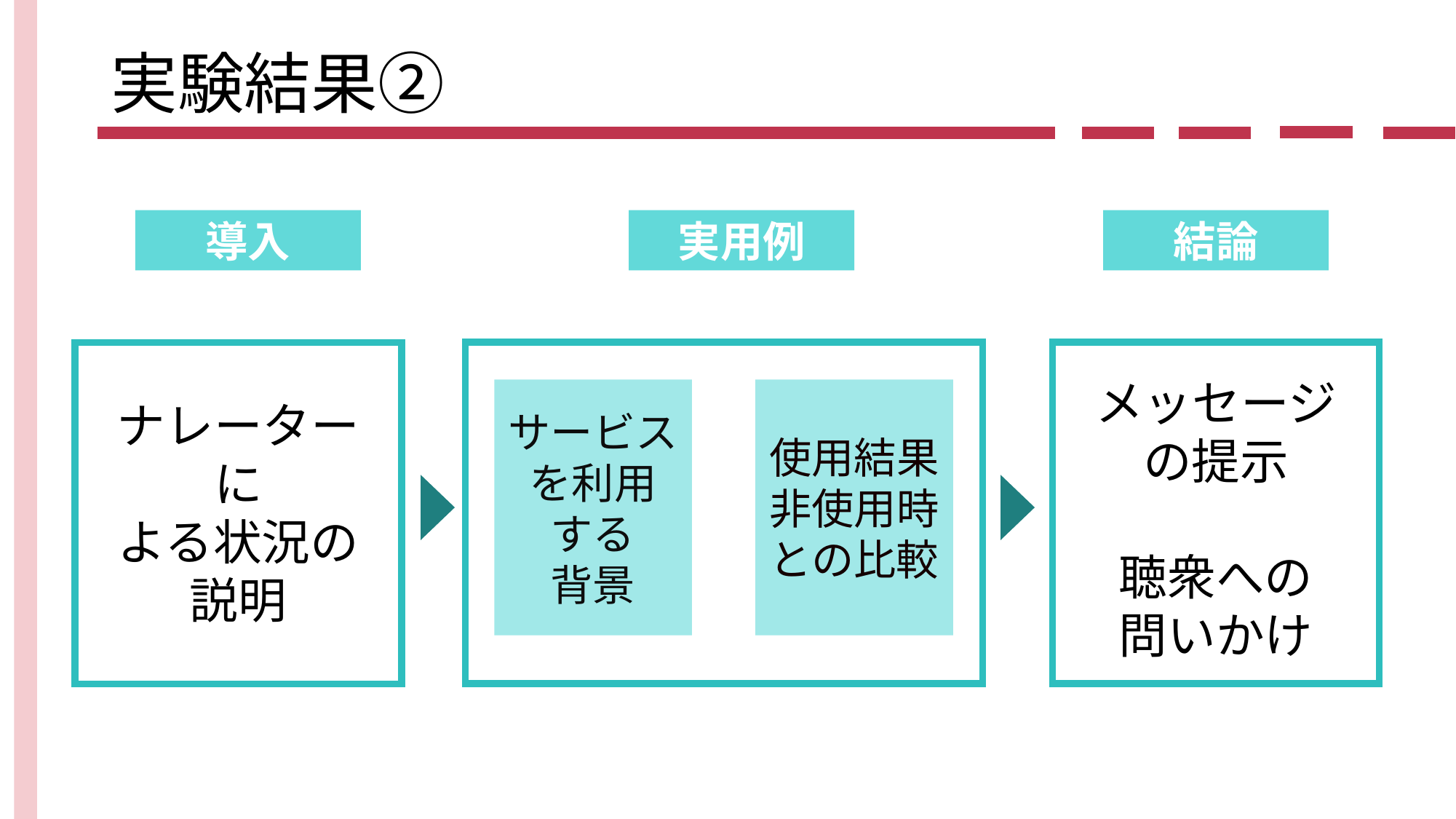

# 実験結果②
結論
導入
実用例

メッセージの提示

聴衆への
問いかけ
サービスを利用
する
背景
使用結果
非使用時との比較
ナレーターに
よる状況の
説明